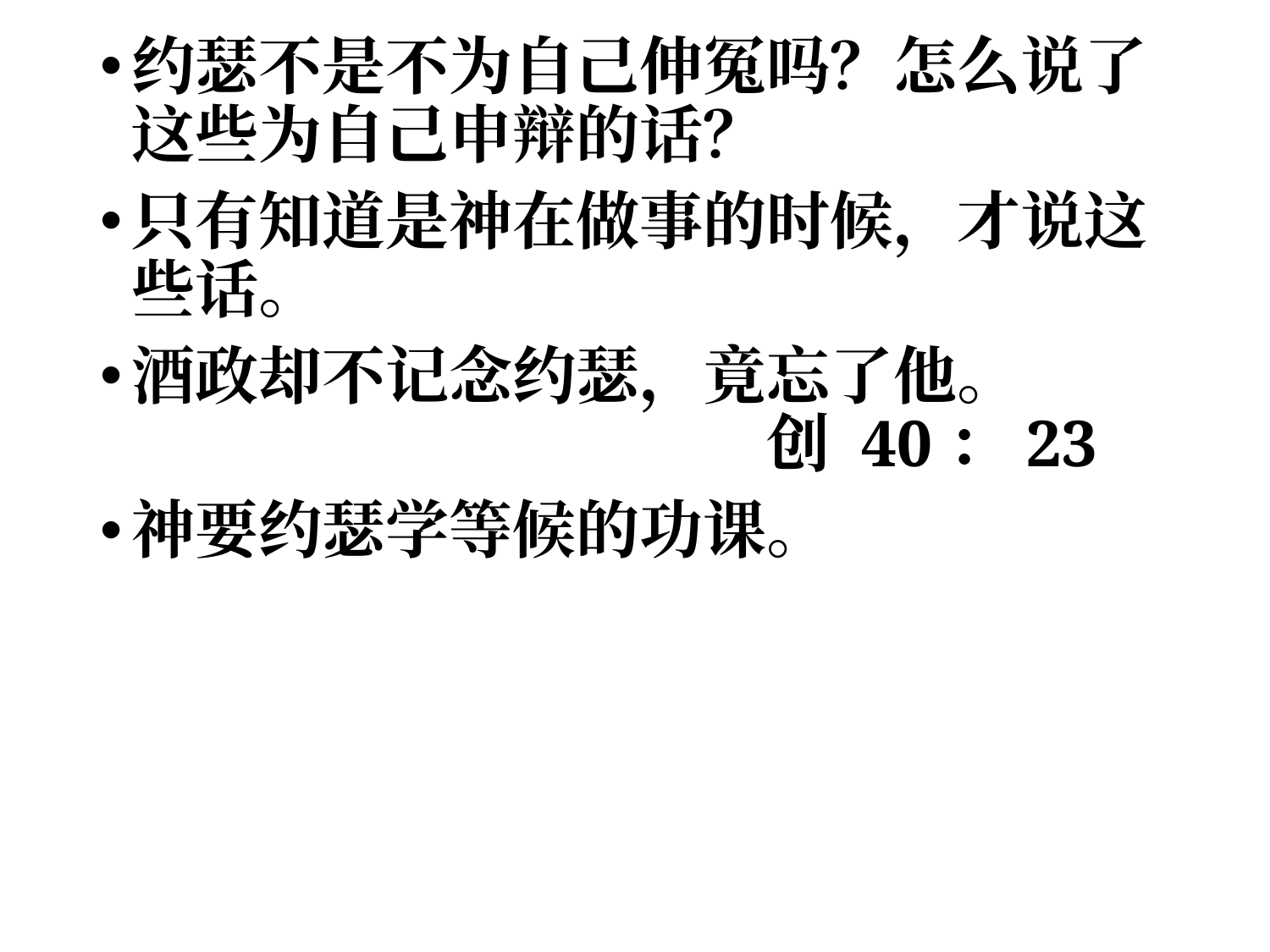

约瑟不是不为自己伸冤吗？怎么说了这些为自己申辩的话？
只有知道是神在做事的时候，才说这些话。
酒政却不记念约瑟，竟忘了他。						创 40：23
神要约瑟学等候的功课。